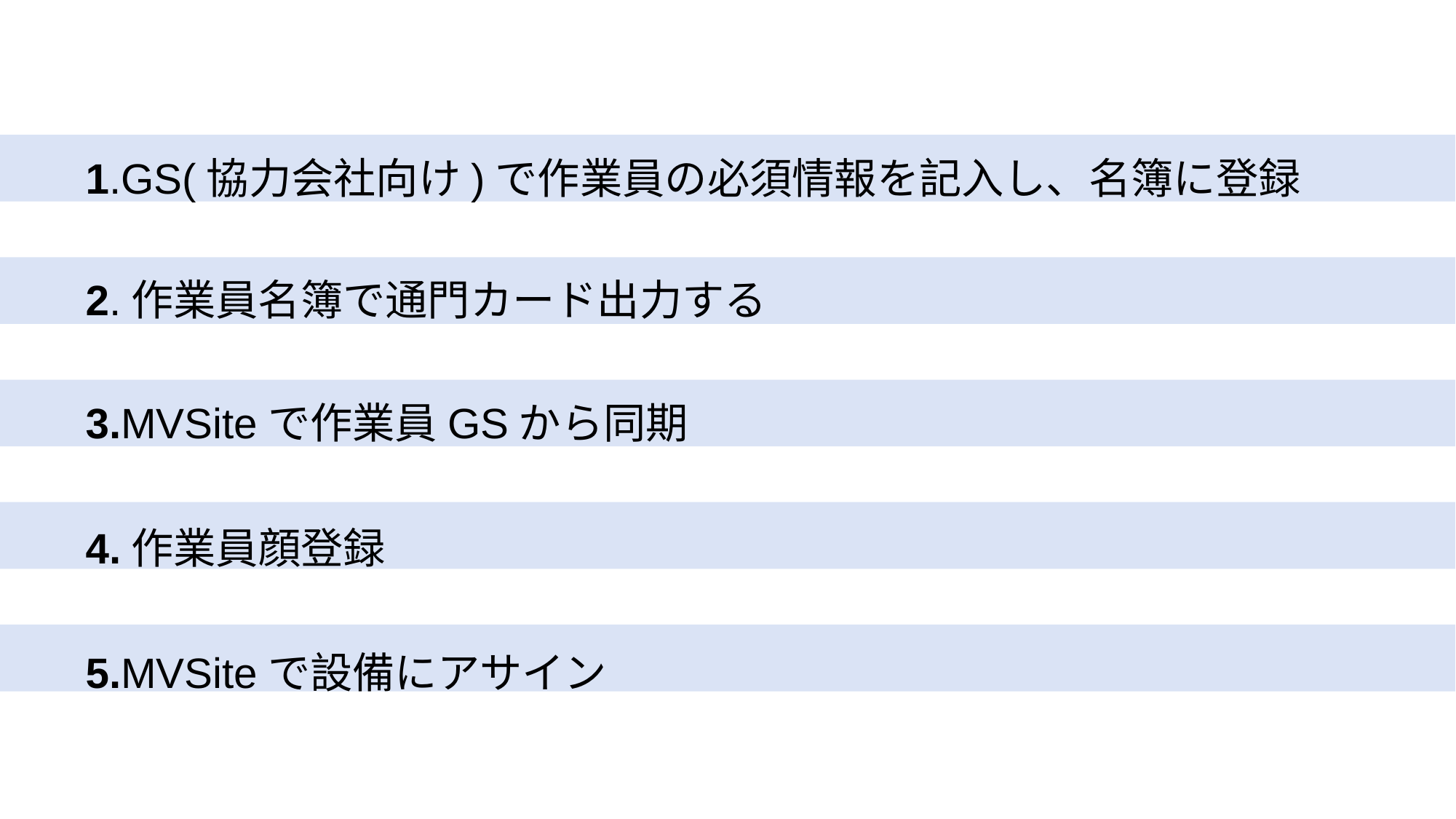

# 1.GS(協力会社向け)で作業員の必須情報を記入し、名簿に登録

2.作業員名簿で通門カード出力する

3.MVSiteで作業員GSから同期

4.作業員顔登録

5.MVSiteで設備にアサイン